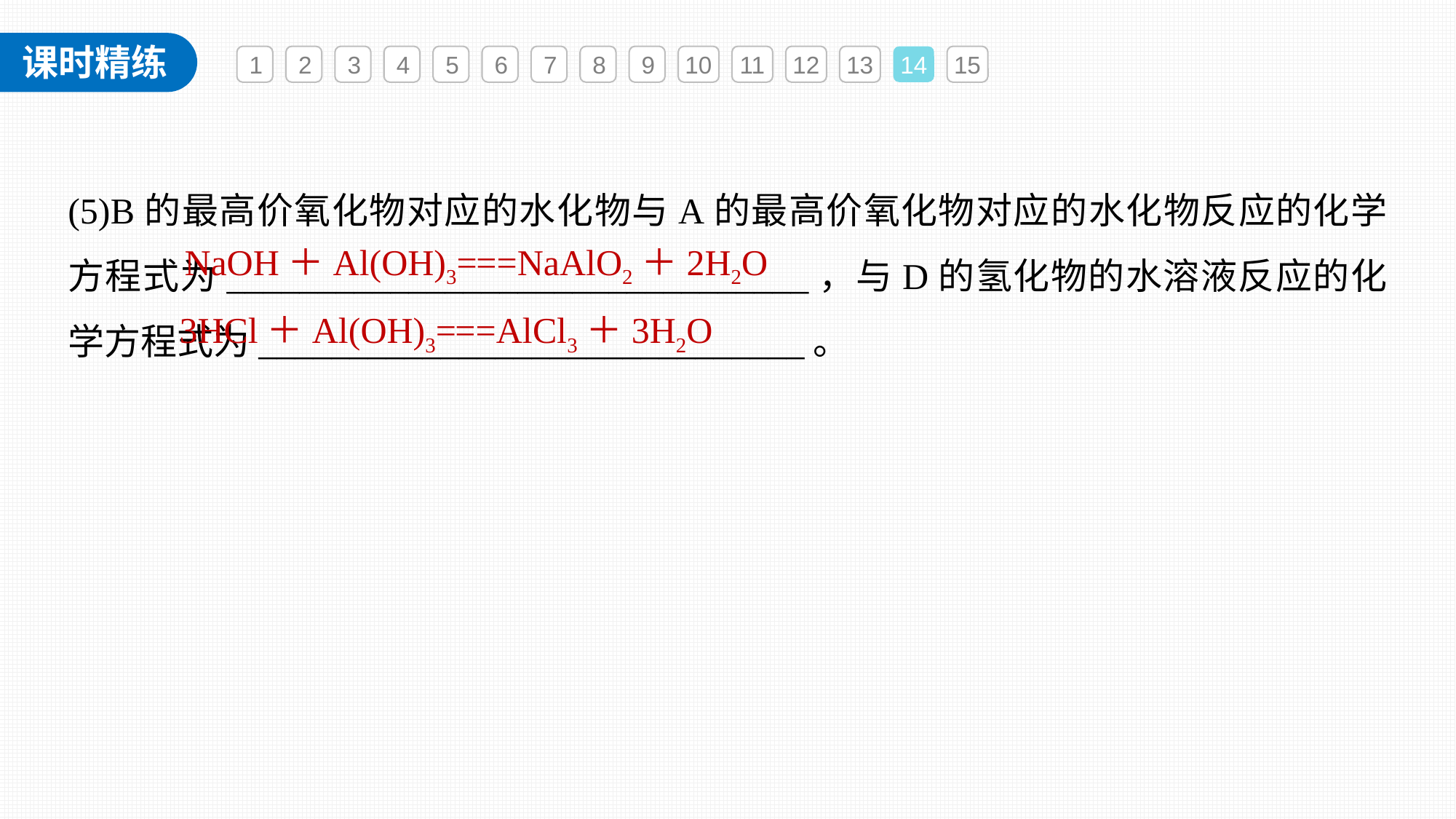

1
2
3
4
5
6
7
8
9
10
11
12
13
14
15
(5)B的最高价氧化物对应的水化物与A的最高价氧化物对应的水化物反应的化学方程式为________________________________，与D的氢化物的水溶液反应的化学方程式为______________________________。
NaOH＋Al(OH)3===NaAlO2＋2H2O
3HCl＋Al(OH)3===AlCl3＋3H2O